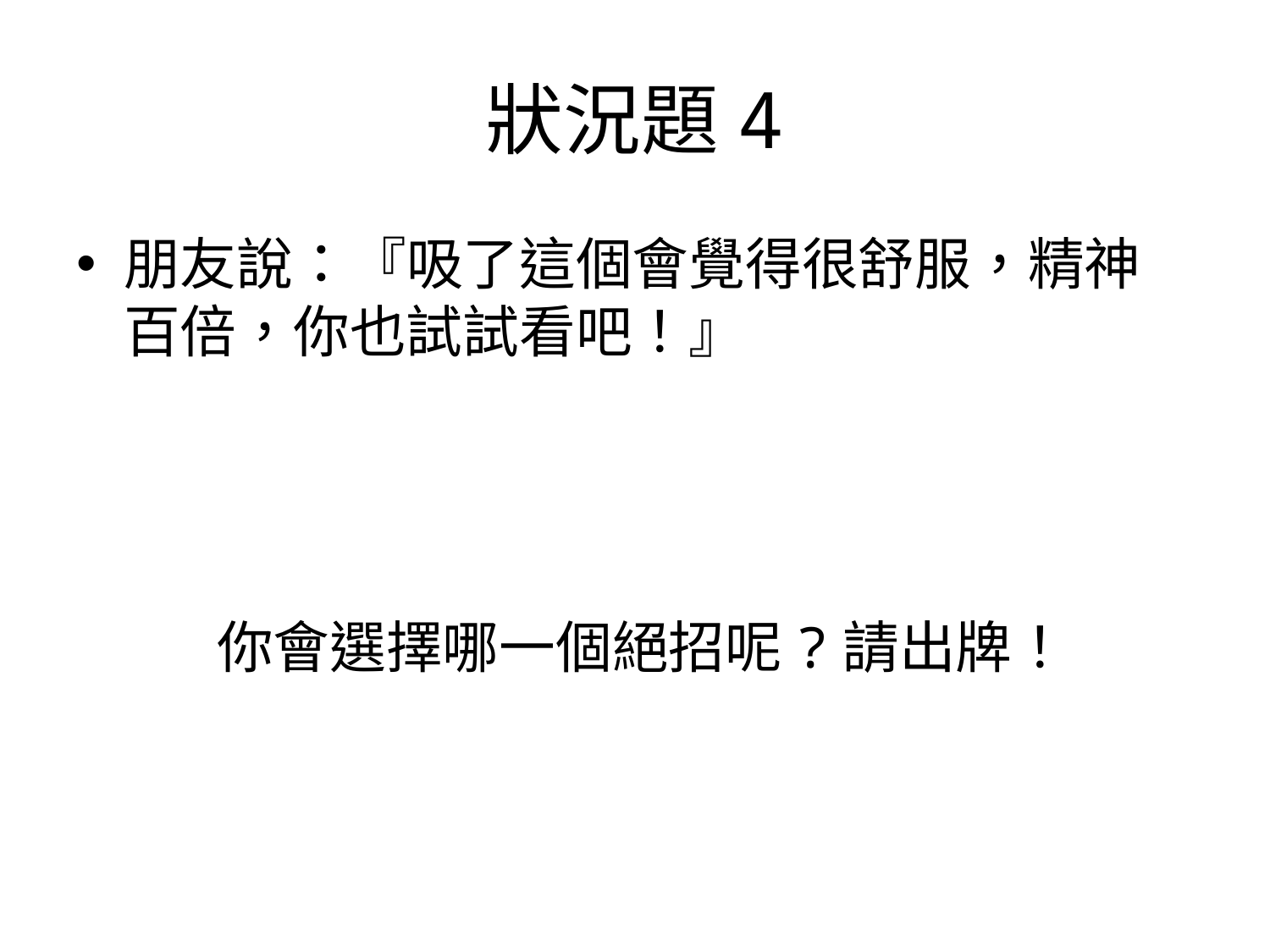

# 狀況題4
朋友說：『吸了這個會覺得很舒服，精神百倍，你也試試看吧！』

          你會選擇哪一個絕招呢?請出牌！